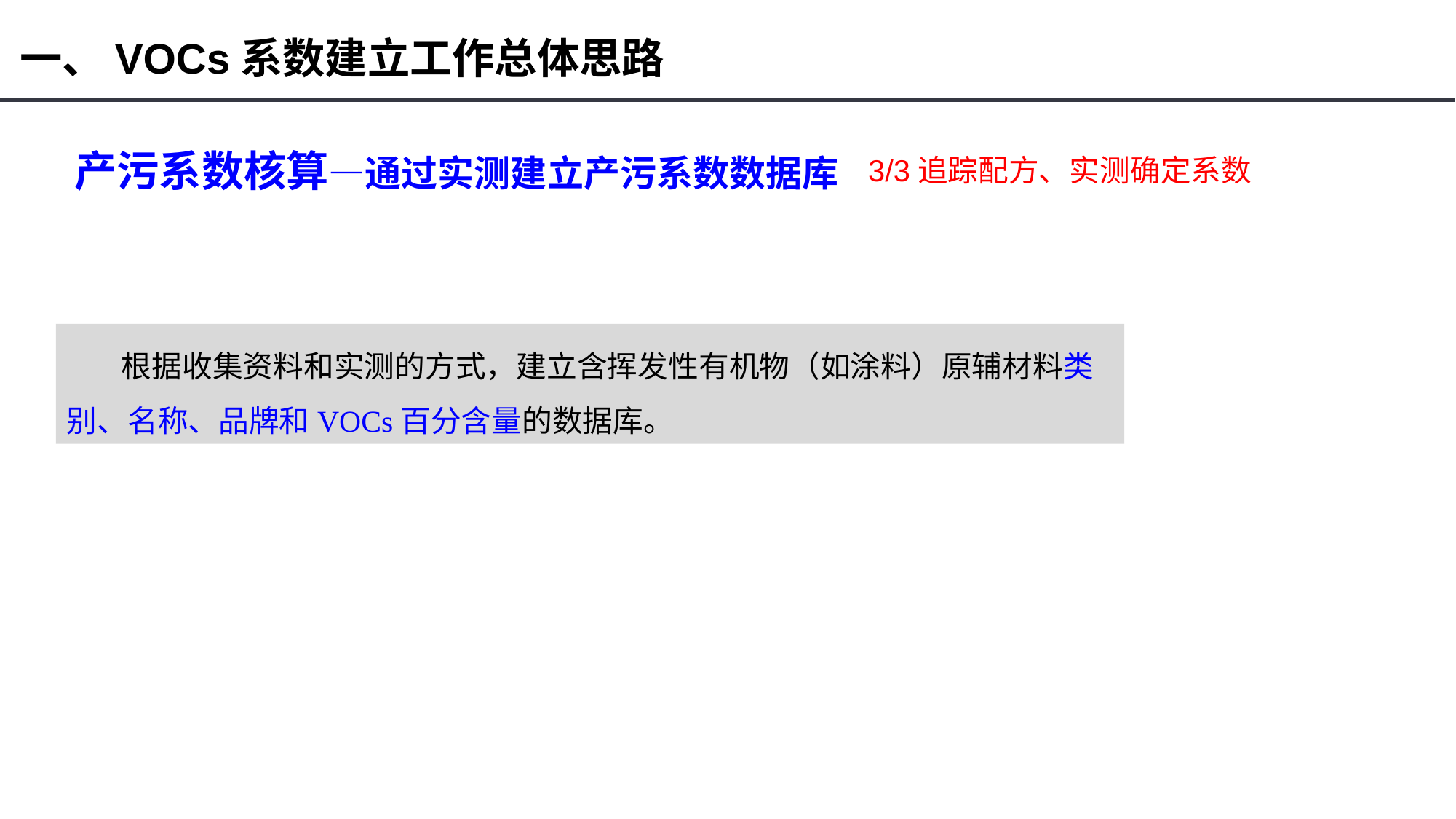

一、VOCs系数建立工作总体思路
产污系数核算—通过实测建立产污系数数据库
3/3追踪配方、实测确定系数
根据收集资料和实测的方式，建立含挥发性有机物（如涂料）原辅材料类别、名称、品牌和VOCs百分含量的数据库。